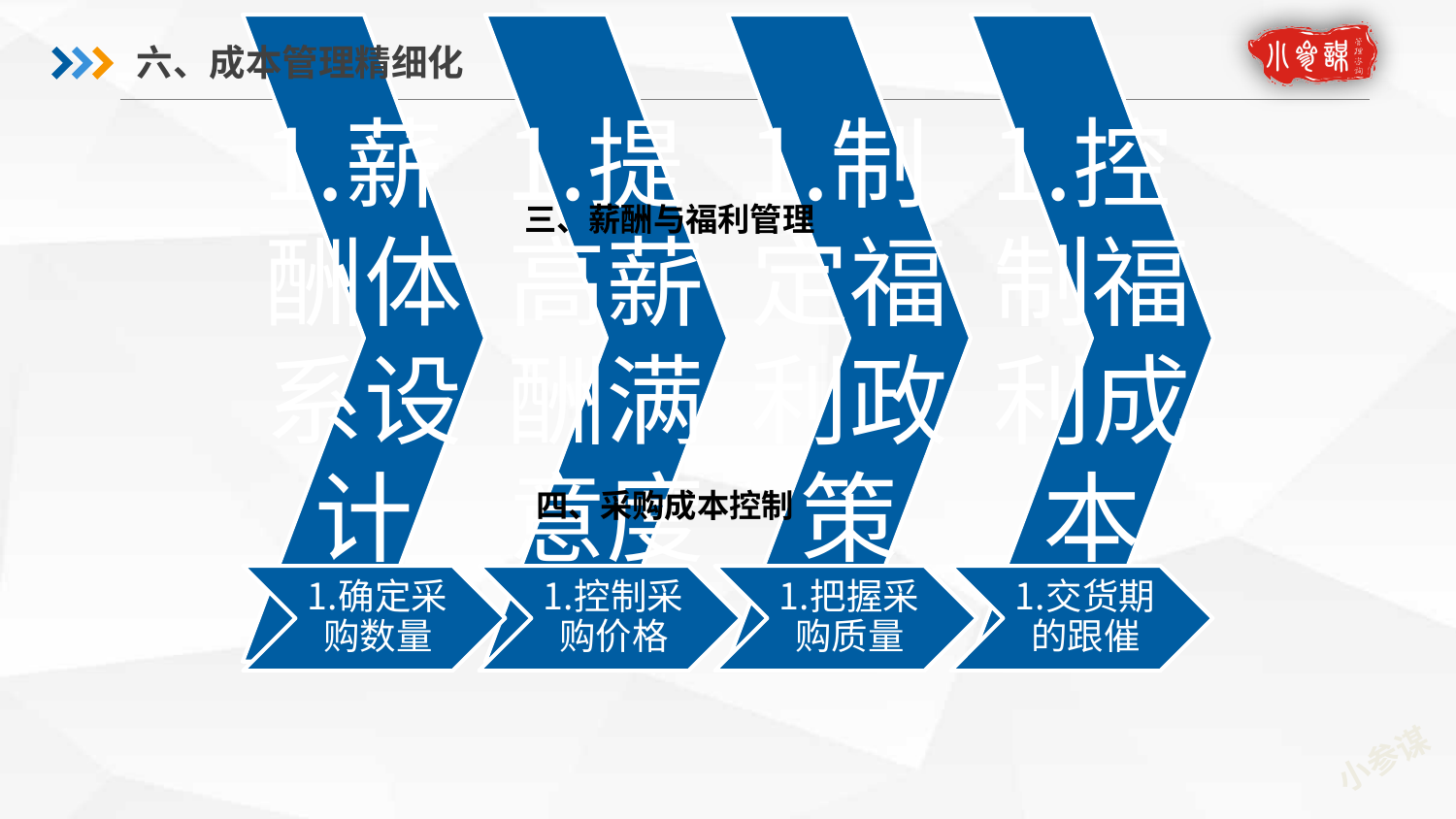

六、成本管理精细化
三、薪酬与福利管理

确定采购数量
控制采购价格
把握采购质量
交货期的跟催
四、采购成本控制